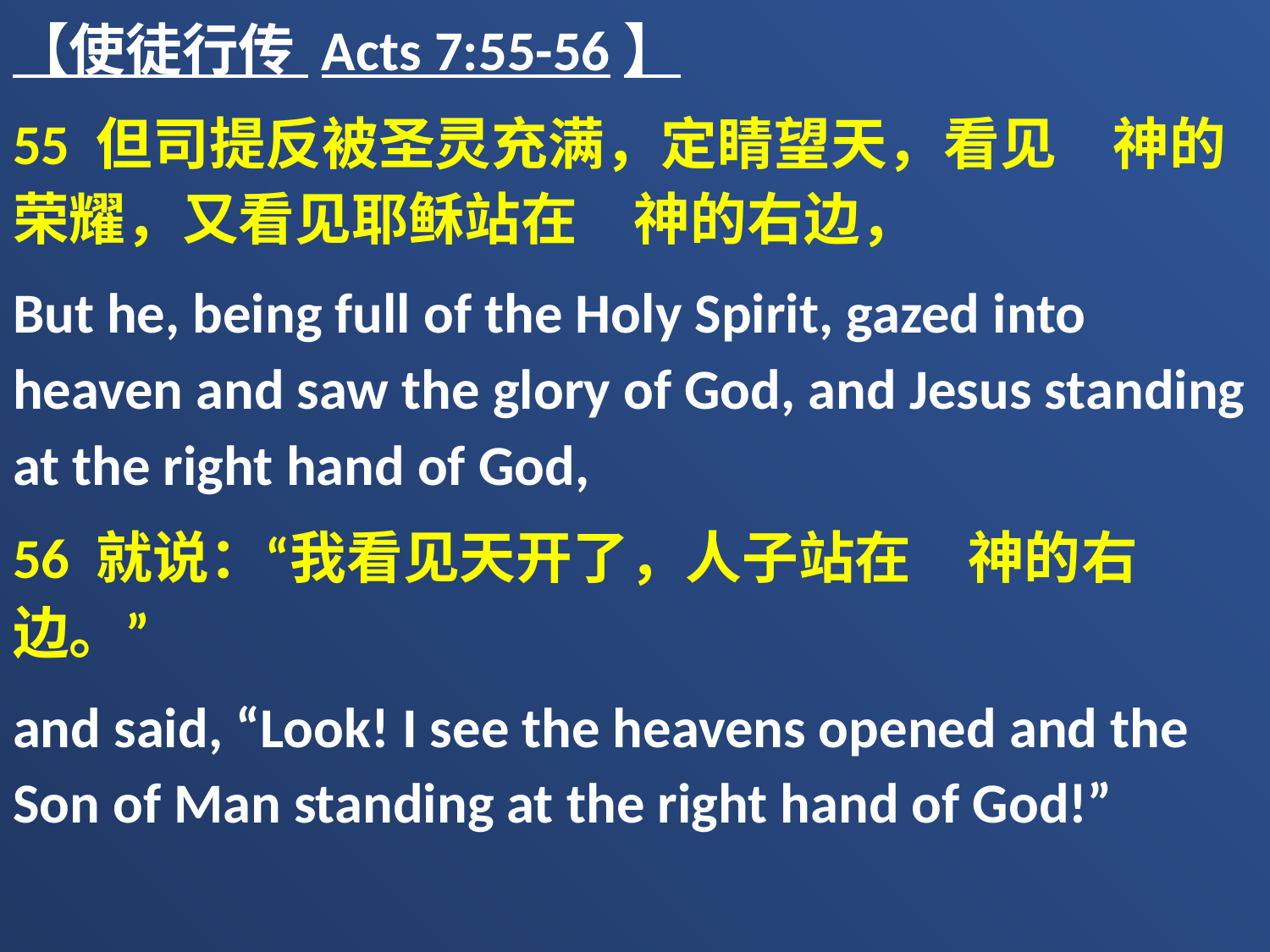

【使徒行传 Acts 7:55-56】
55 但司提反被圣灵充满，定睛望天，看见　神的荣耀，又看见耶稣站在　神的右边，
But he, being full of the Holy Spirit, gazed into heaven and saw the glory of God, and Jesus standing at the right hand of God,
56 就说：“我看见天开了，人子站在　神的右边。”
and said, “Look! I see the heavens opened and the Son of Man standing at the right hand of God!”